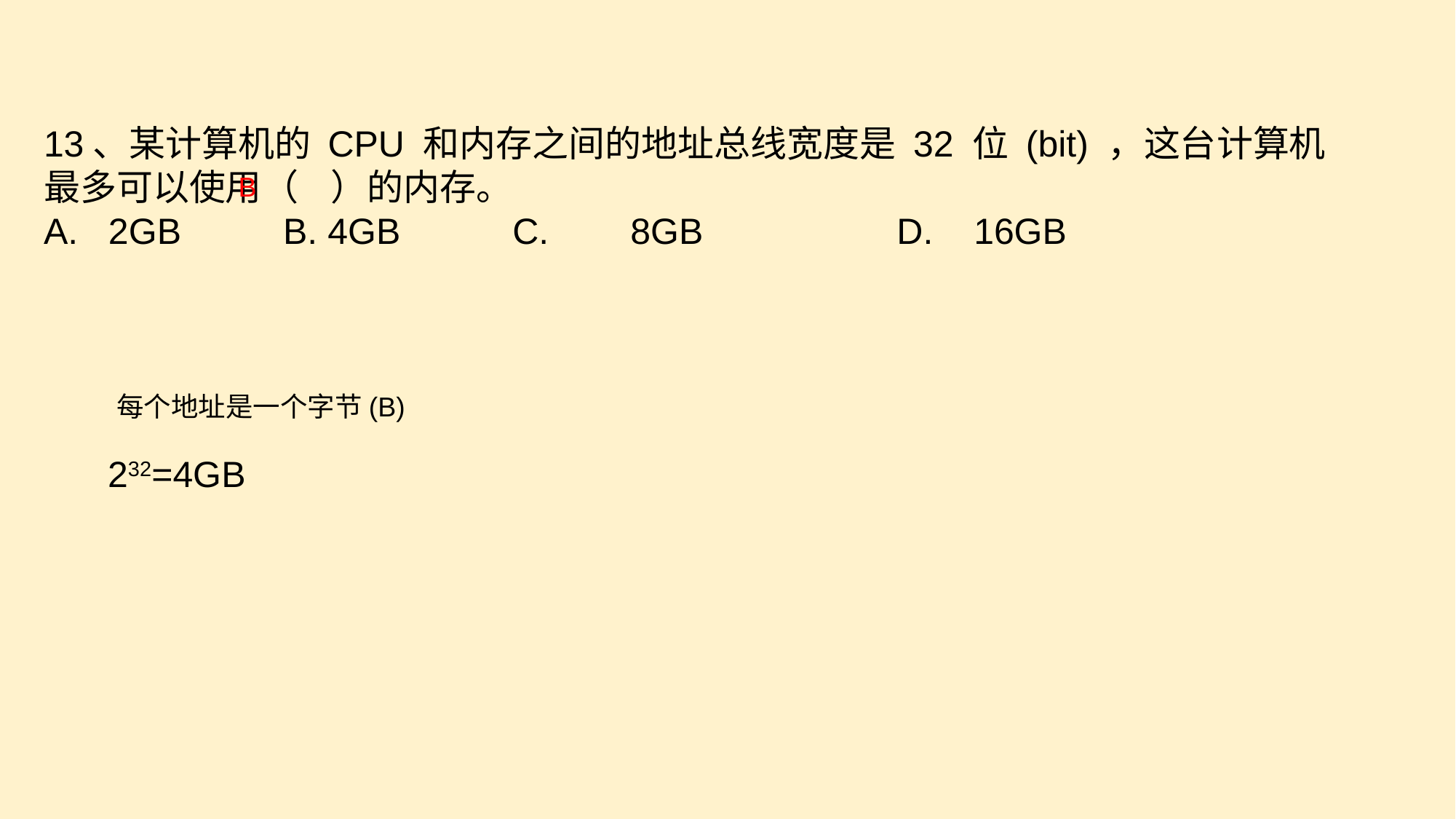

13、某计算机的 CPU 和内存之间的地址总线宽度是 32 位 (bit) ，这台计算机最多可以使用（    ）的内存。
A.   2GB          B. 4GB           C.        8GB                   D.    16GB
B
每个地址是一个字节(B)
232=4GB